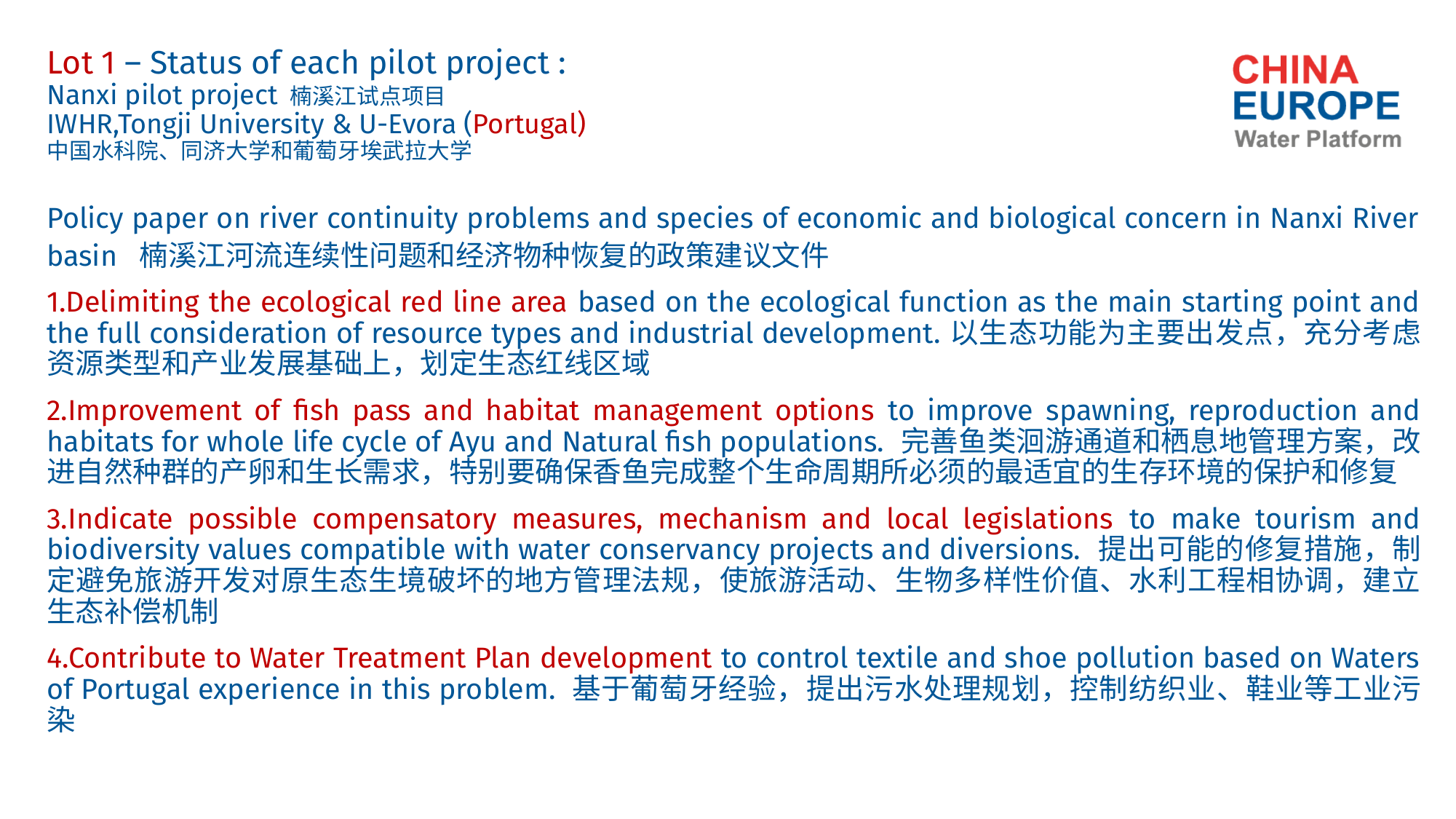

# Lot 1 – Status of each pilot project : Nanxi pilot project 楠溪江试点项目 IWHR,Tongji University & U-Evora (Portugal) 中国水科院、同济大学和葡萄牙埃武拉大学
Policy paper on river continuity problems and species of economic and biological concern in Nanxi River basin  楠溪江河流连续性问题和经济物种恢复的政策建议文件
1.Delimiting the ecological red line area based on the ecological function as the main starting point and the full consideration of resource types and industrial development.以生态功能为主要出发点，充分考虑资源类型和产业发展基础上，划定生态红线区域
2.Improvement of fish pass and habitat management options to improve spawning, reproduction and habitats for whole life cycle of Ayu and Natural fish populations. 完善鱼类洄游通道和栖息地管理方案，改进自然种群的产卵和生长需求，特别要确保香鱼完成整个生命周期所必须的最适宜的生存环境的保护和修复
3.Indicate possible compensatory measures, mechanism and local legislations to make tourism and biodiversity values compatible with water conservancy projects and diversions. 提出可能的修复措施，制定避免旅游开发对原生态生境破坏的地方管理法规，使旅游活动、生物多样性价值、水利工程相协调，建立生态补偿机制
4.Contribute to Water Treatment Plan development to control textile and shoe pollution based on Waters of Portugal experience in this problem. 基于葡萄牙经验，提出污水处理规划，控制纺织业、鞋业等工业污染